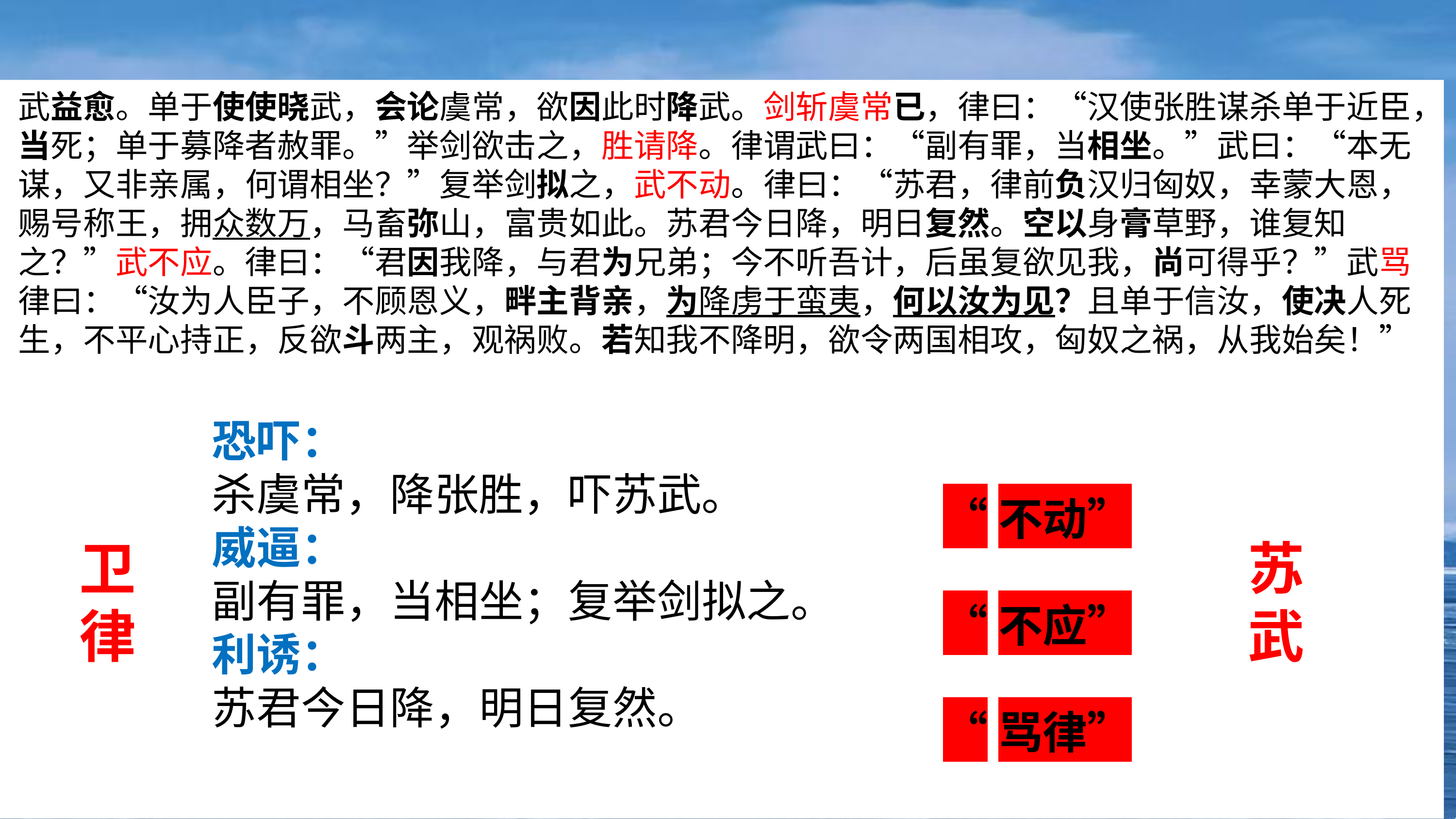

卫律劝降

武益愈。单于使使晓武，会论虞常，欲因此时降武。剑斩虞常已，律曰：“汉使张胜谋杀单于近臣，当死；单于募降者赦罪。”举剑欲击之，胜请降。律谓武曰：“副有罪，当相坐。”武曰：“本无谋，又非亲属，何谓相坐？”复举剑拟之，武不动。律曰：“苏君，律前负汉归匈奴，幸蒙大恩，赐号称王，拥众数万，马畜弥山，富贵如此。苏君今日降，明日复然。空以身膏草野，谁复知之？”武不应。律曰：“君因我降，与君为兄弟；今不听吾计，后虽复欲见我，尚可得乎？”武骂律曰：“汝为人臣子，不顾恩义，畔主背亲，为降虏于蛮夷，何以汝为见？且单于信汝，使决人死生，不平心持正，反欲斗两主，观祸败。若知我不降明，欲令两国相攻，匈奴之祸，从我始矣！”
恐吓：
杀虞常，降张胜，吓苏武。
威逼：
副有罪，当相坐；复举剑拟之。
利诱：
苏君今日降，明日复然。

“不动”
“不应”
“骂律”

卫律
苏武